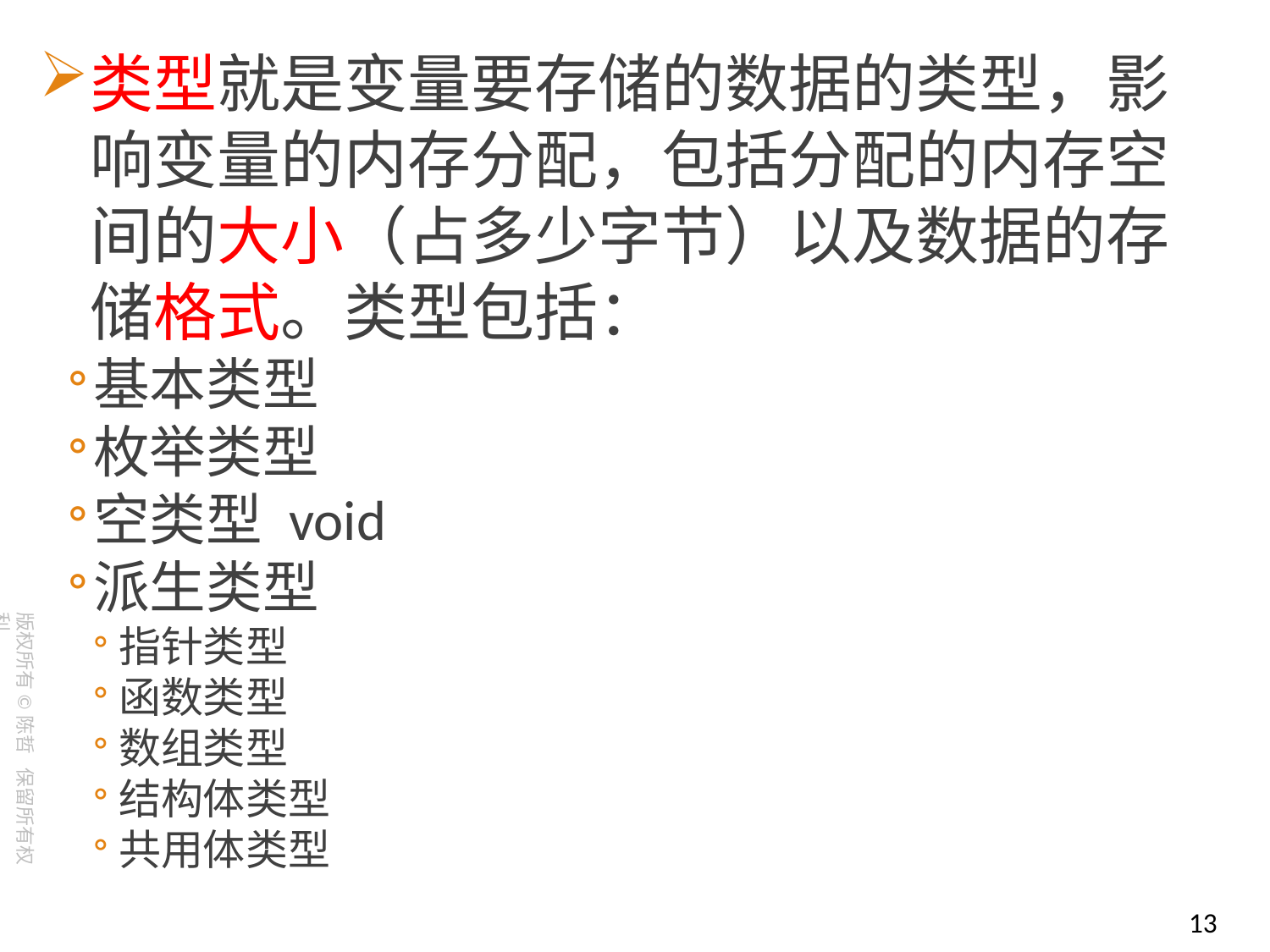

类型就是变量要存储的数据的类型，影响变量的内存分配，包括分配的内存空间的大小（占多少字节）以及数据的存储格式。类型包括：
基本类型
枚举类型
空类型 void
派生类型
指针类型
函数类型
数组类型
结构体类型
共用体类型
13